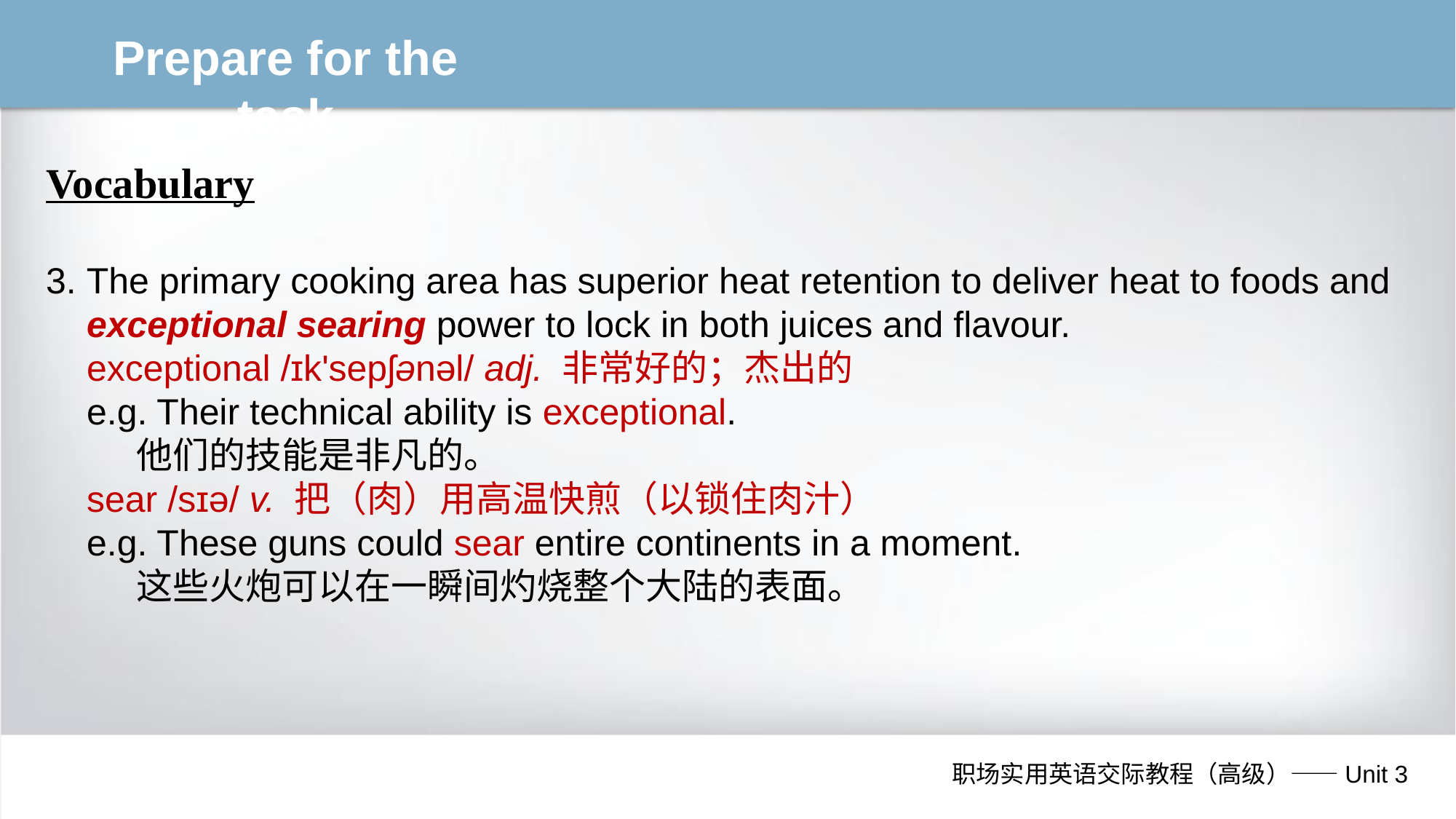

Prepare for the task
Vocabulary

3. The primary cooking area has superior heat retention to deliver heat to foods and
    exceptional searing power to lock in both juices and flavour.
    exceptional /ɪk'sepʃənəl/ adj. 非常好的；杰出的
    e.g. Their technical ability is exceptional.
          他们的技能是非凡的。
    sear /sɪə/ v. 把（肉）用高温快煎（以锁住肉汁）
    e.g. These guns could sear entire continents in a moment.
          这些火炮可以在一瞬间灼烧整个大陆的表面。

职场实用英语交际教程（高级）——Unit 3